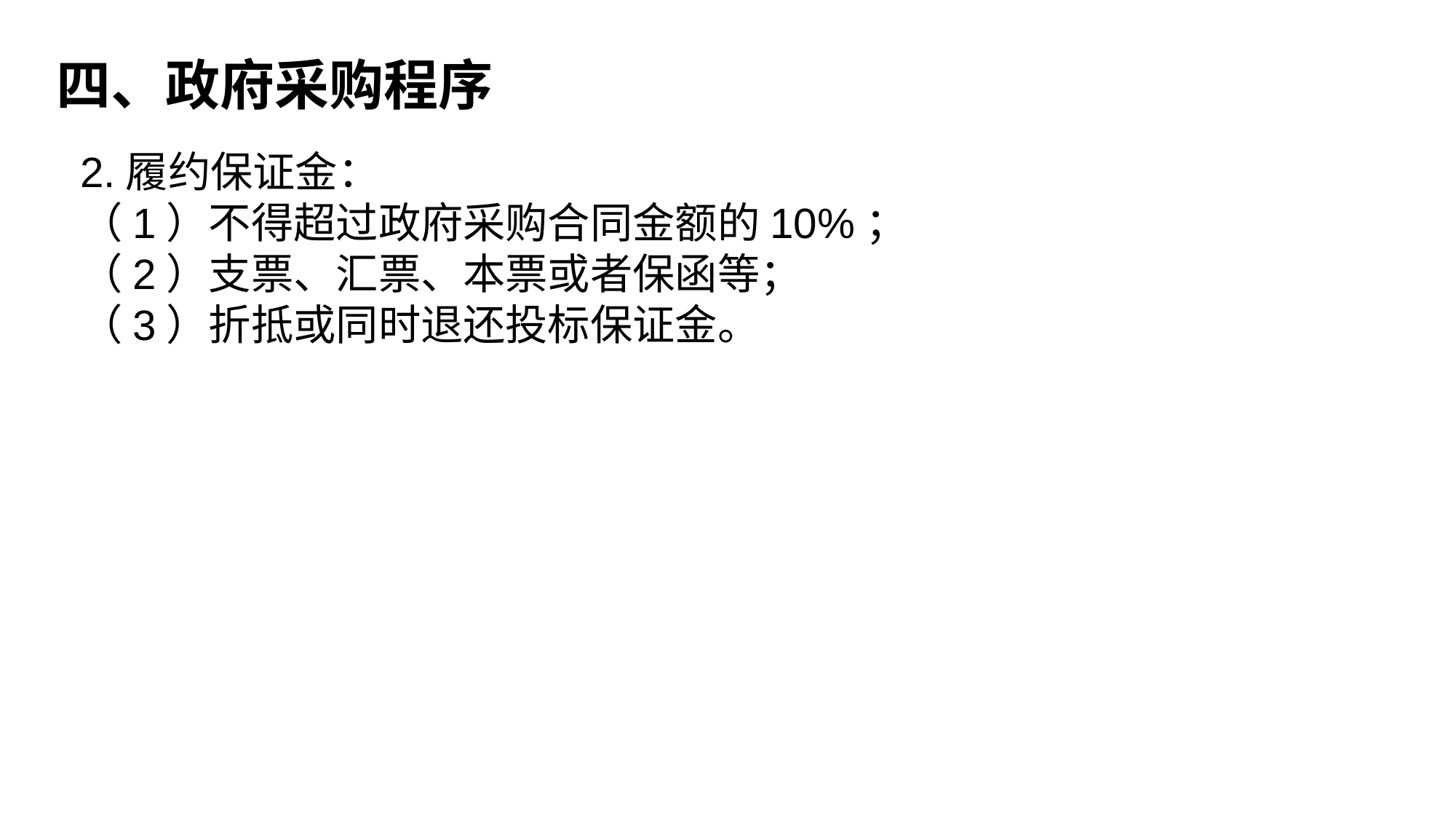

四、政府采购程序
2.履约保证金：
（1）不得超过政府采购合同金额的10%；
（2）支票、汇票、本票或者保函等；
（3）折抵或同时退还投标保证金。